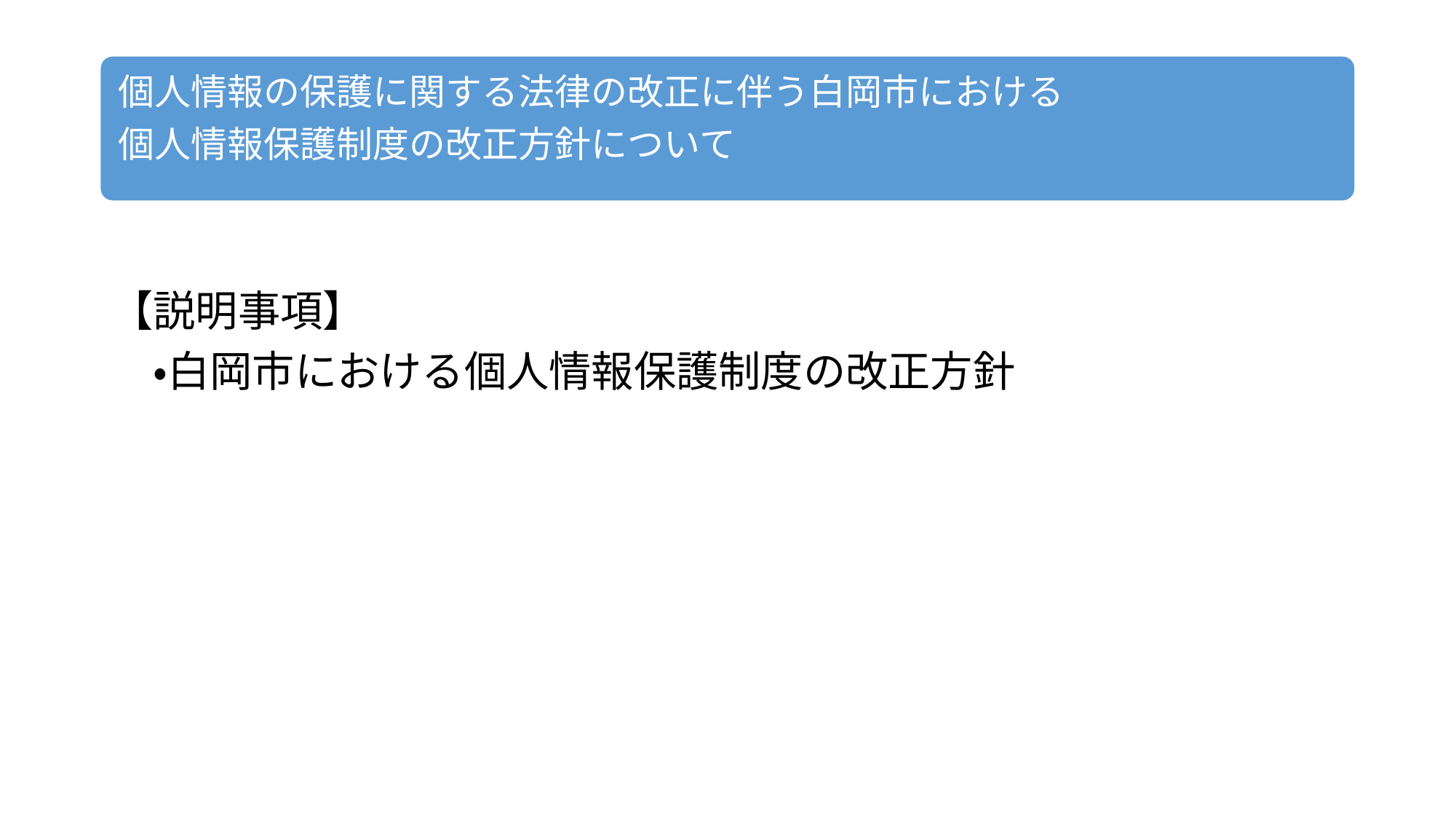

個人情報の保護に関する法律の改正に伴う白岡市における
個人情報保護制度の改正方針について

【説明事項】
　・白岡市における個人情報保護制度の改正方針